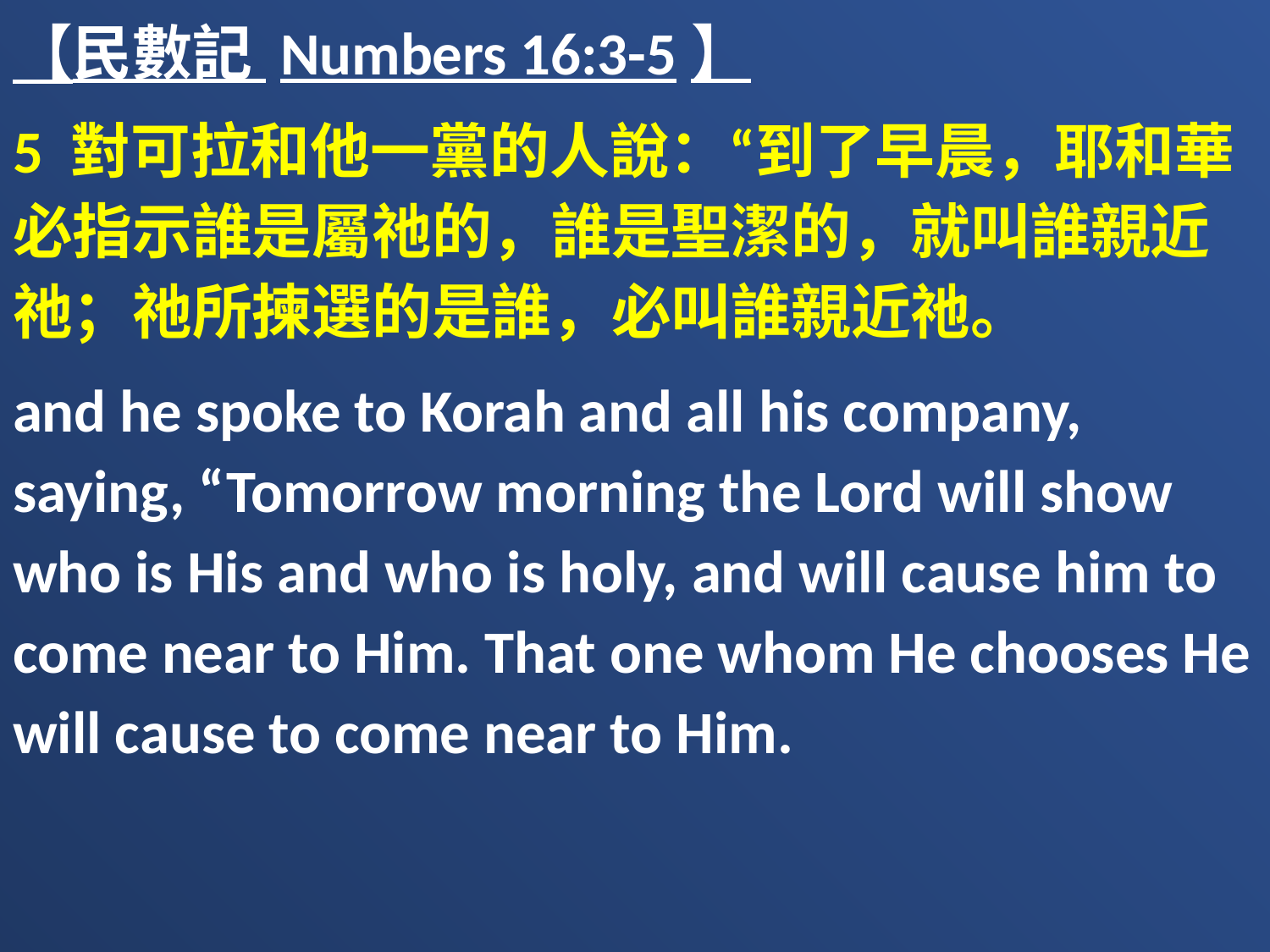

【民數記 Numbers 16:3-5】
5 對可拉和他一黨的人說：“到了早晨，耶和華必指示誰是屬祂的，誰是聖潔的，就叫誰親近祂；祂所揀選的是誰，必叫誰親近祂。
and he spoke to Korah and all his company, saying, “Tomorrow morning the Lord will show who is His and who is holy, and will cause him to come near to Him. That one whom He chooses He will cause to come near to Him.